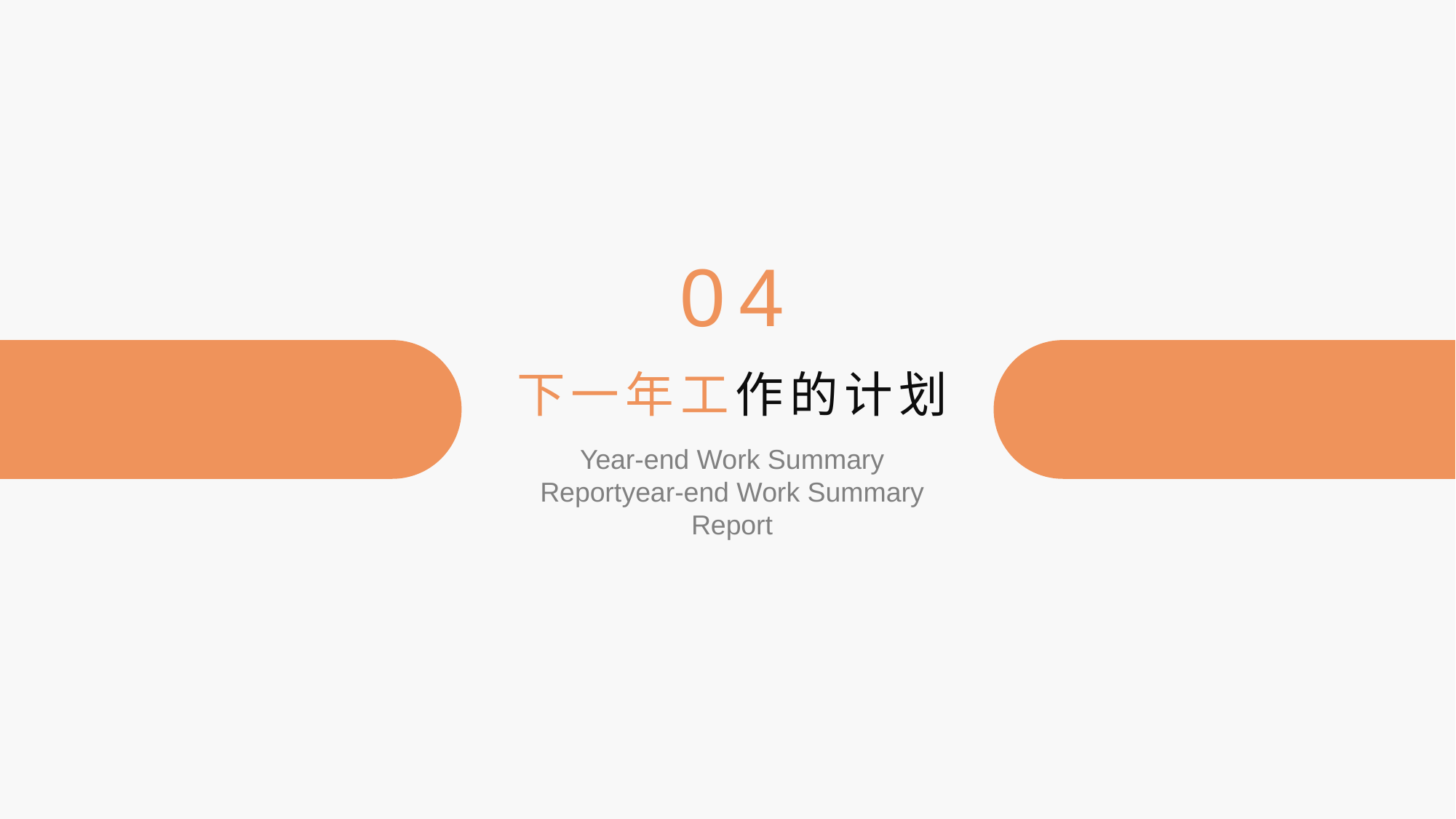

04

下一年工作的计划
Year-end Work Summary Reportyear-end Work Summary Report